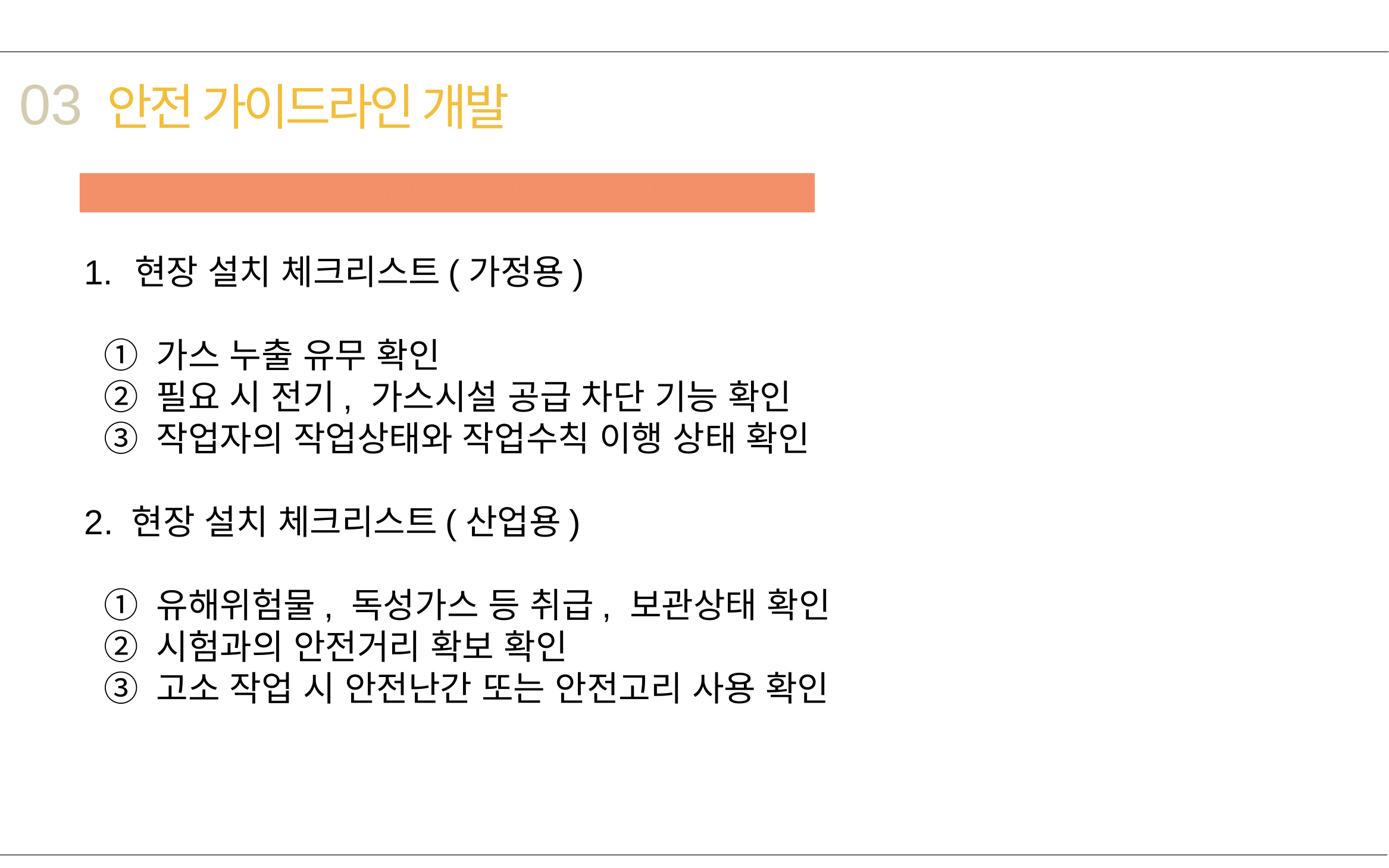

03
안전 가이드라인 개발
스마트안전제어 현장 실증 수행 안전 체크리스트
현장 설치 체크리스트(가정용)

  ① 가스 누출 유무 확인
  ② 필요 시 전기, 가스시설 공급 차단 기능 확인
  ③ 작업자의 작업상태와 작업수칙 이행 상태 확인

2. 현장 설치 체크리스트(산업용)

  ① 유해위험물, 독성가스 등 취급, 보관상태 확인
  ② 시험과의 안전거리 확보 확인
  ③ 고소 작업 시 안전난간 또는 안전고리 사용 확인